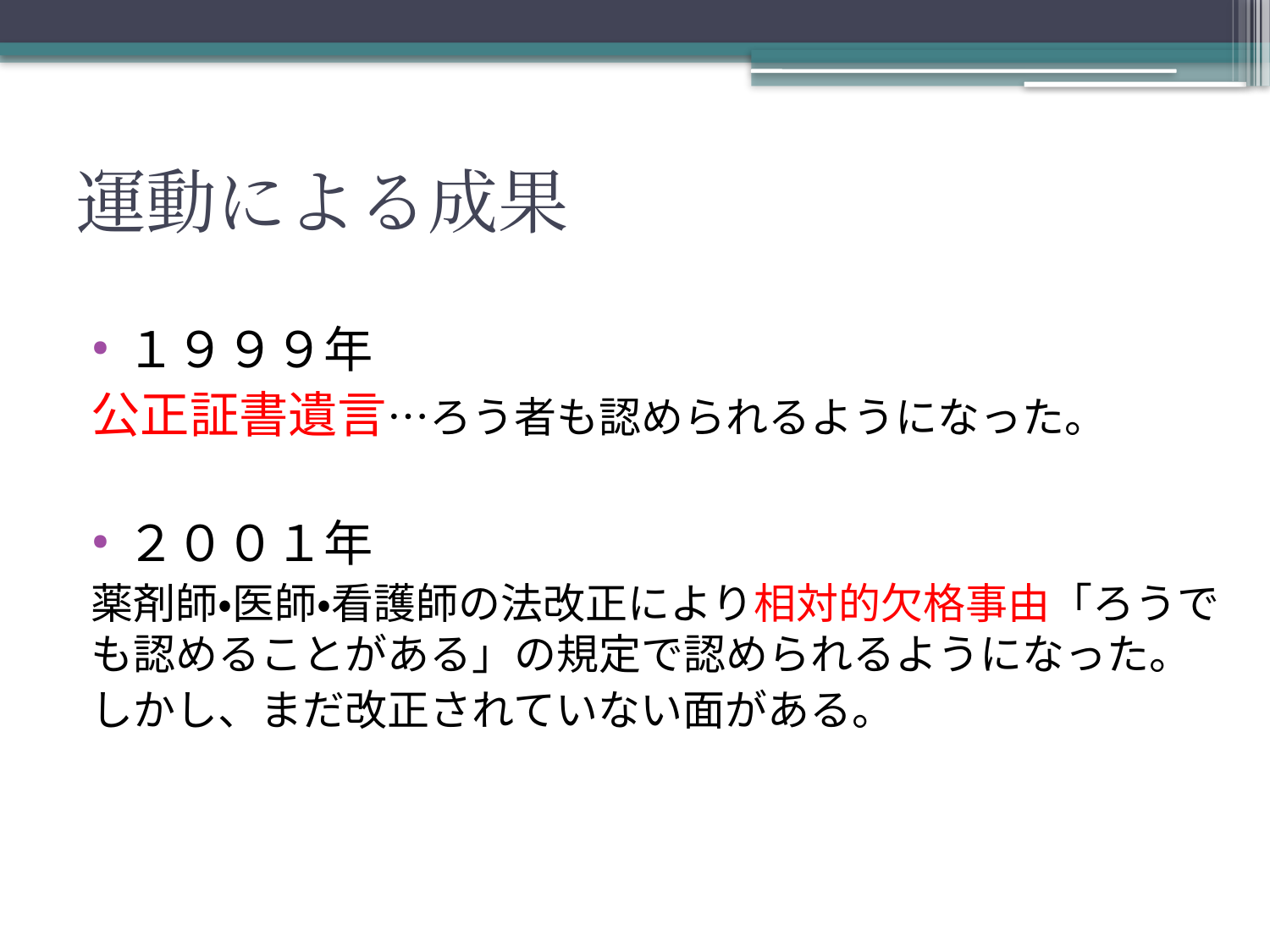

# 運動による成果
１９９９年
公正証書遺言…ろう者も認められるようになった。

２００１年
薬剤師・医師・看護師の法改正により相対的欠格事由「ろうでも認めることがある」の規定で認められるようになった。
しかし、まだ改正されていない面がある。